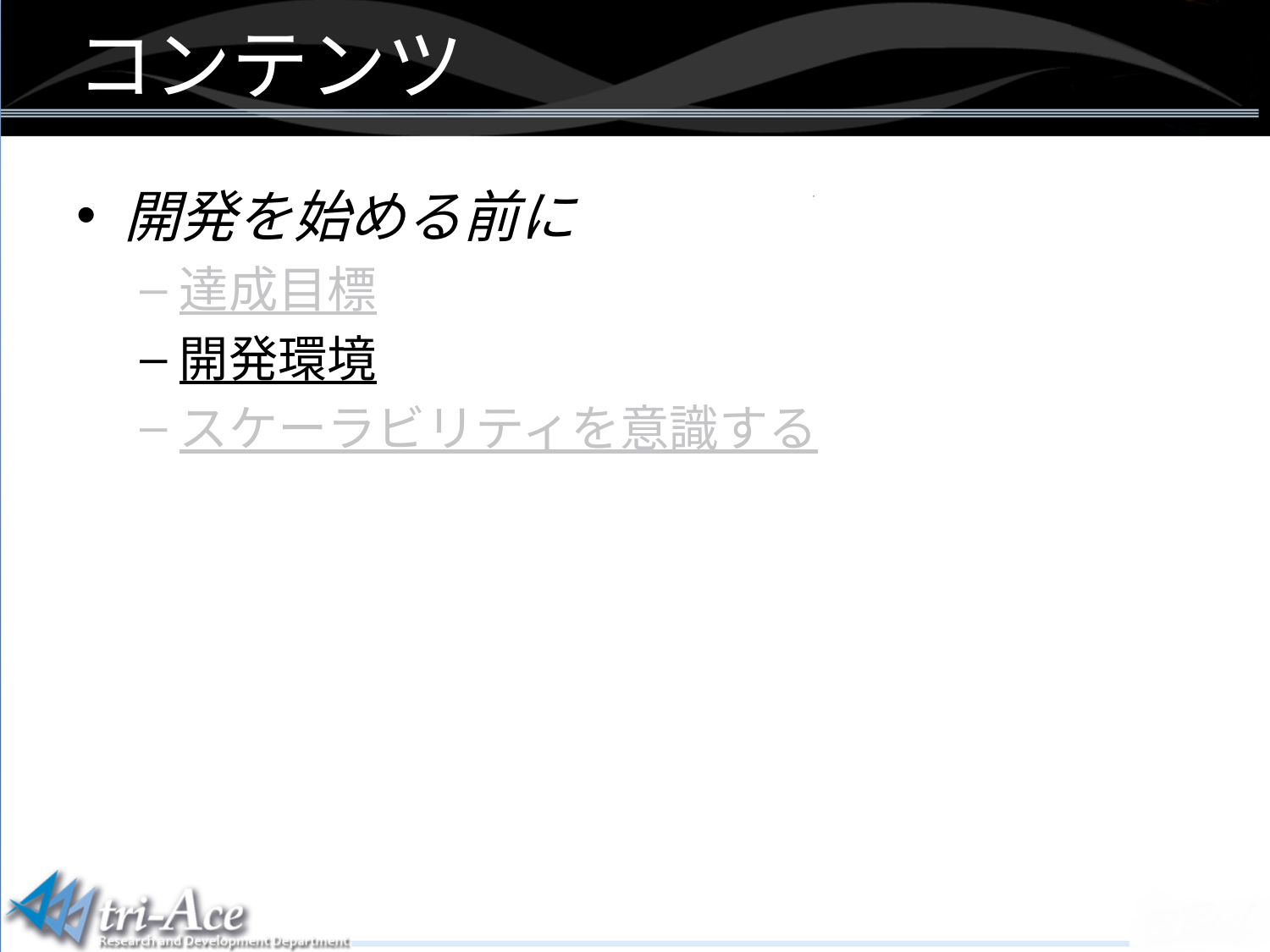

開発を始める前に
達成目標
開発環境
スケーラビリティを意識する

# コンテンツ